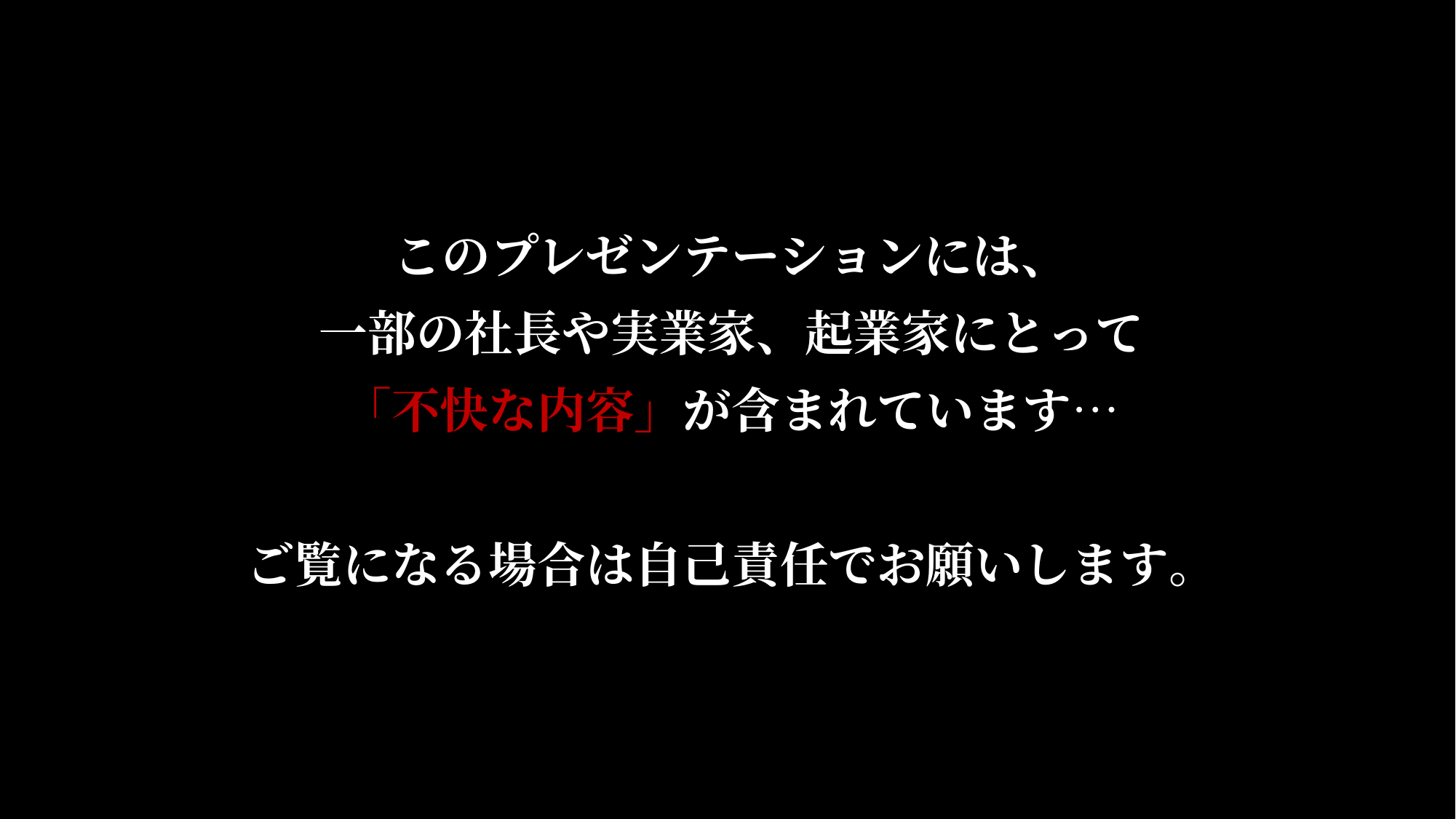

このプレゼンテーションには、
一部の社長や実業家、起業家にとって
「不快な内容」が含まれています…

ご覧になる場合は自己責任でお願いします。